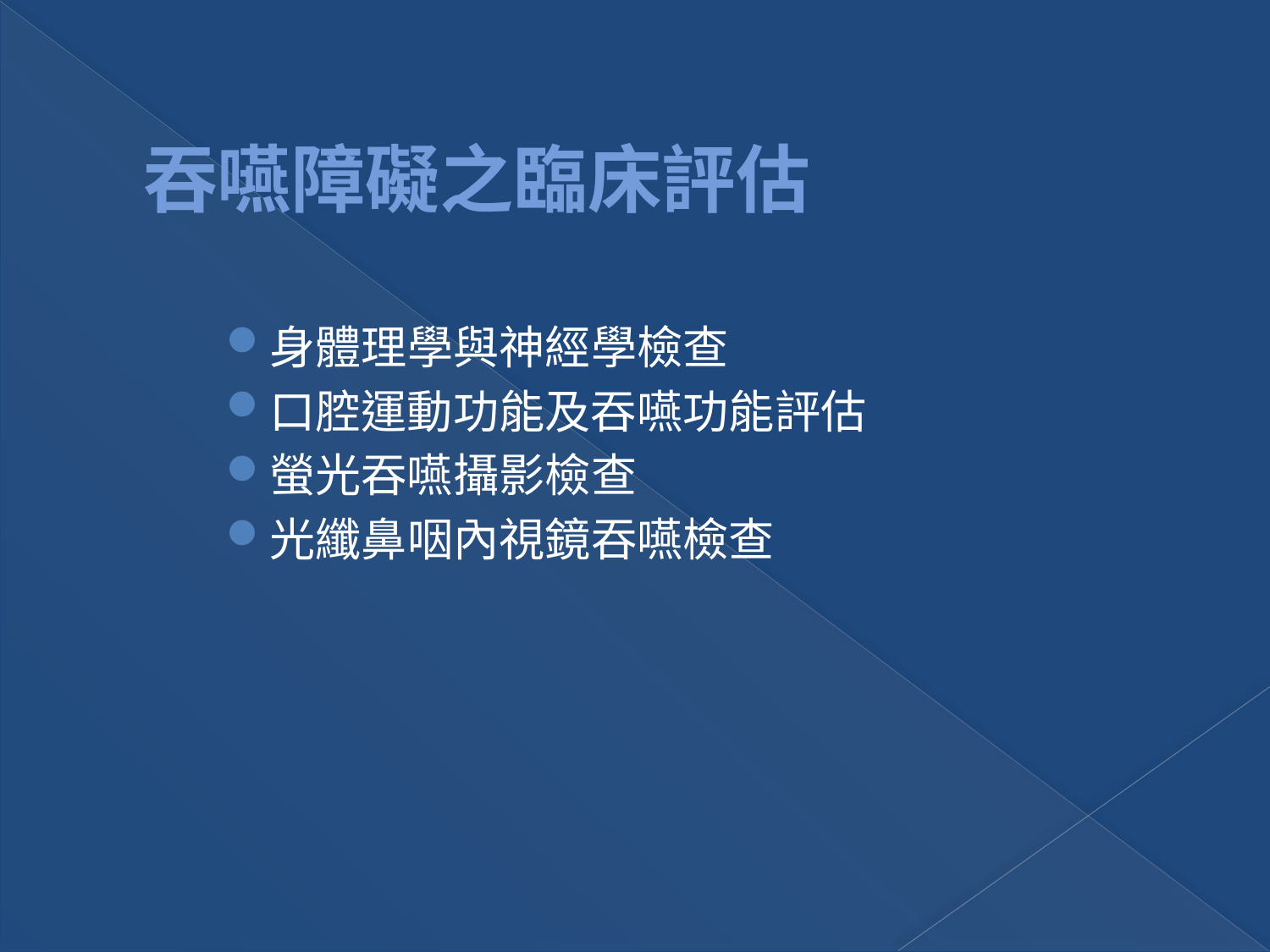

# 吞嚥障礙之臨床評估

身體理學與神經學檢查
口腔運動功能及吞嚥功能評估
螢光吞嚥攝影檢查
光纖鼻咽內視鏡吞嚥檢查